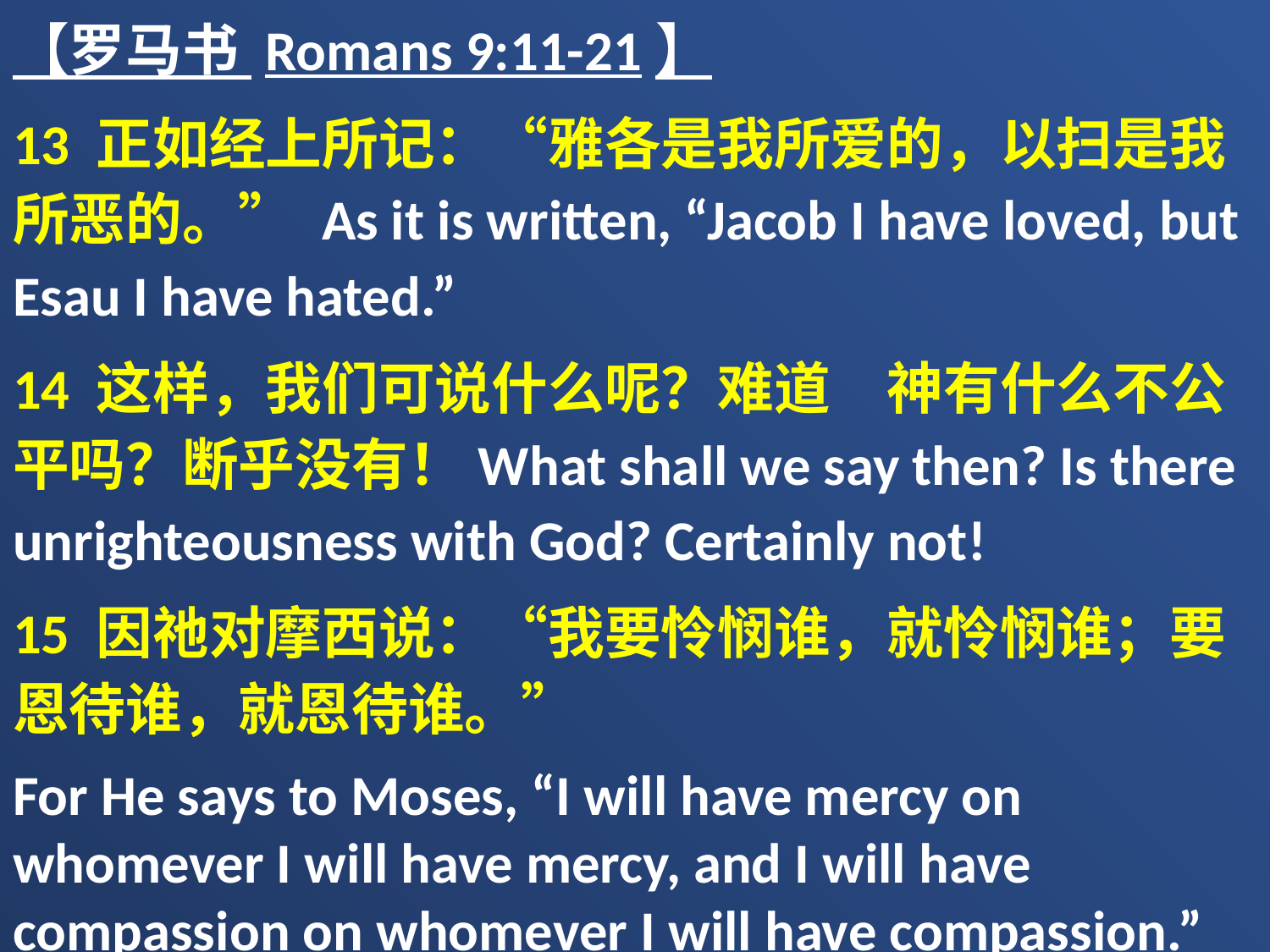

【罗马书 Romans 9:11-21】
13 正如经上所记：“雅各是我所爱的，以扫是我所恶的。” As it is written, “Jacob I have loved, but Esau I have hated.”
14 这样，我们可说什么呢？难道　神有什么不公平吗？断乎没有！What shall we say then? Is there unrighteousness with God? Certainly not!
15 因祂对摩西说：“我要怜悯谁，就怜悯谁；要恩待谁，就恩待谁。”
For He says to Moses, “I will have mercy on whomever I will have mercy, and I will have compassion on whomever I will have compassion.”